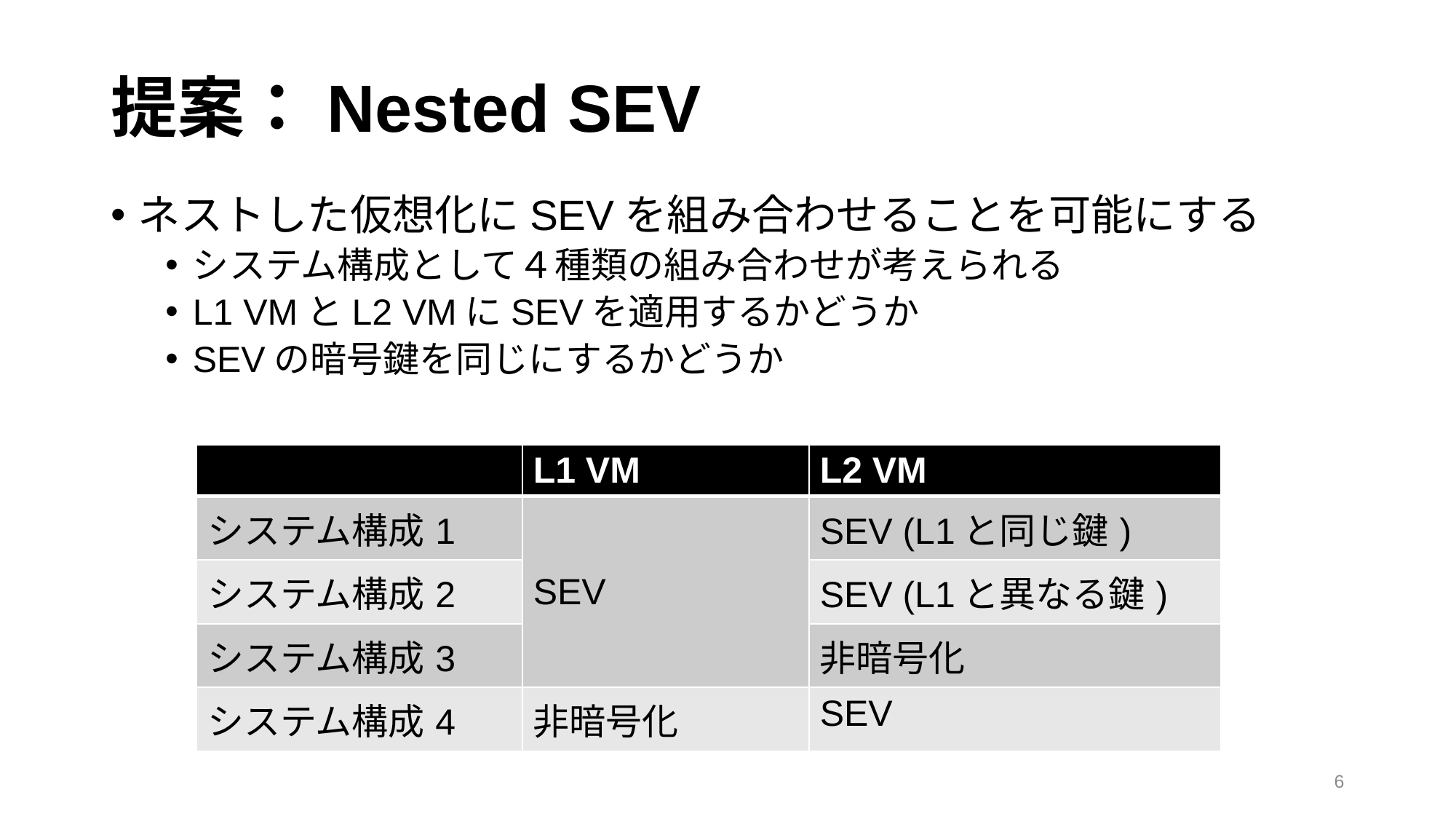

# 提案：Nested SEV
ネストした仮想化にSEVを組み合わせることを可能にする
システム構成として４種類の組み合わせが考えられる
L1 VMとL2 VMにSEVを適用するかどうか
SEVの暗号鍵を同じにするかどうか
|  | L1 VM | L2 VM |
| --- | --- | --- |
| システム構成1 | SEV | SEV (L1と同じ鍵) |
| システム構成2 | SEV | SEV (L1と異なる鍵) |
| システム構成3 | SEV | 非暗号化 |
| システム構成4 | 非暗号化 | SEV |
6